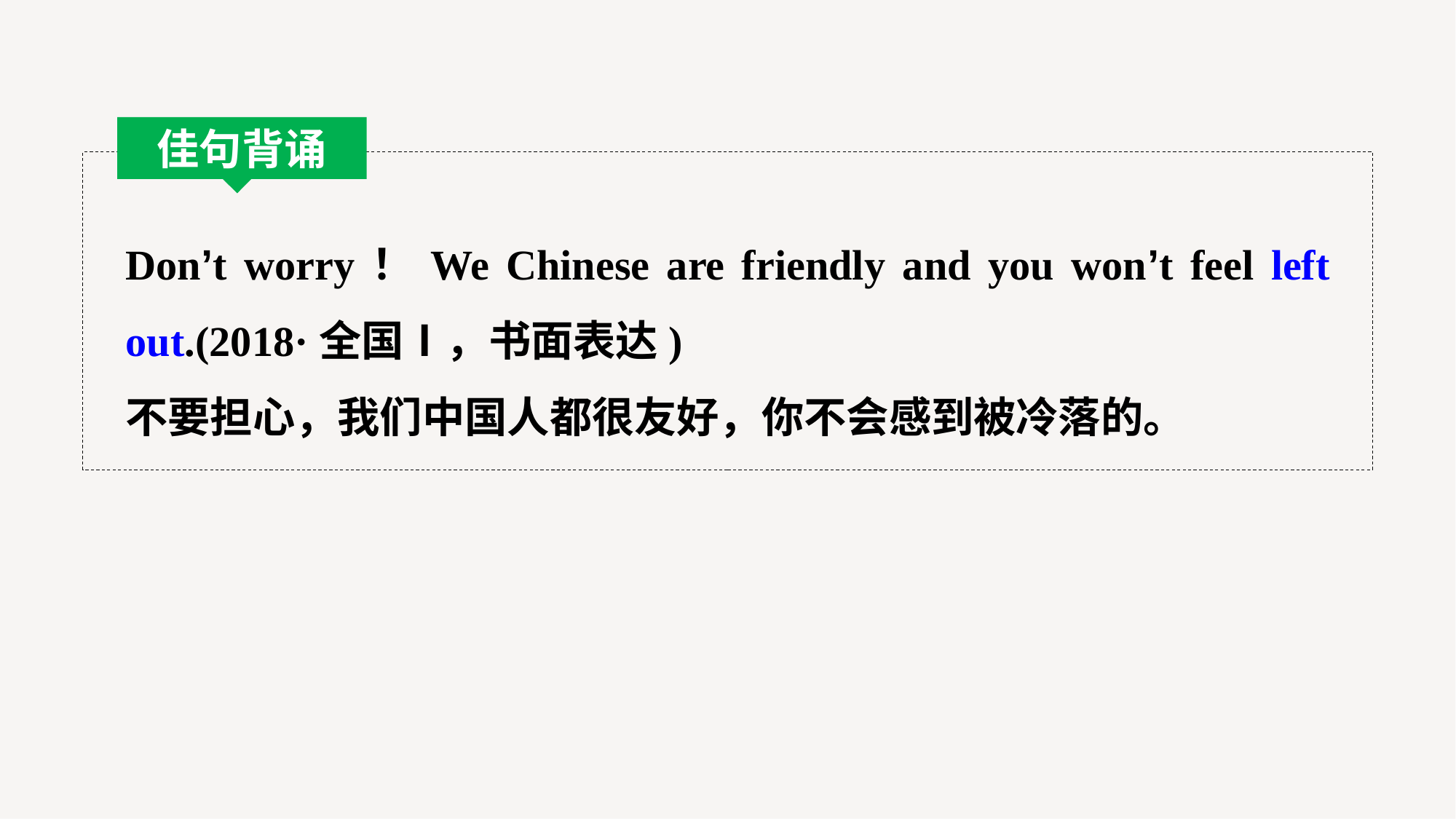

佳句背诵

Don’t worry！We Chinese are friendly and you won’t feel left out.(2018·全国Ⅰ，书面表达)
不要担心，我们中国人都很友好，你不会感到被冷落的。